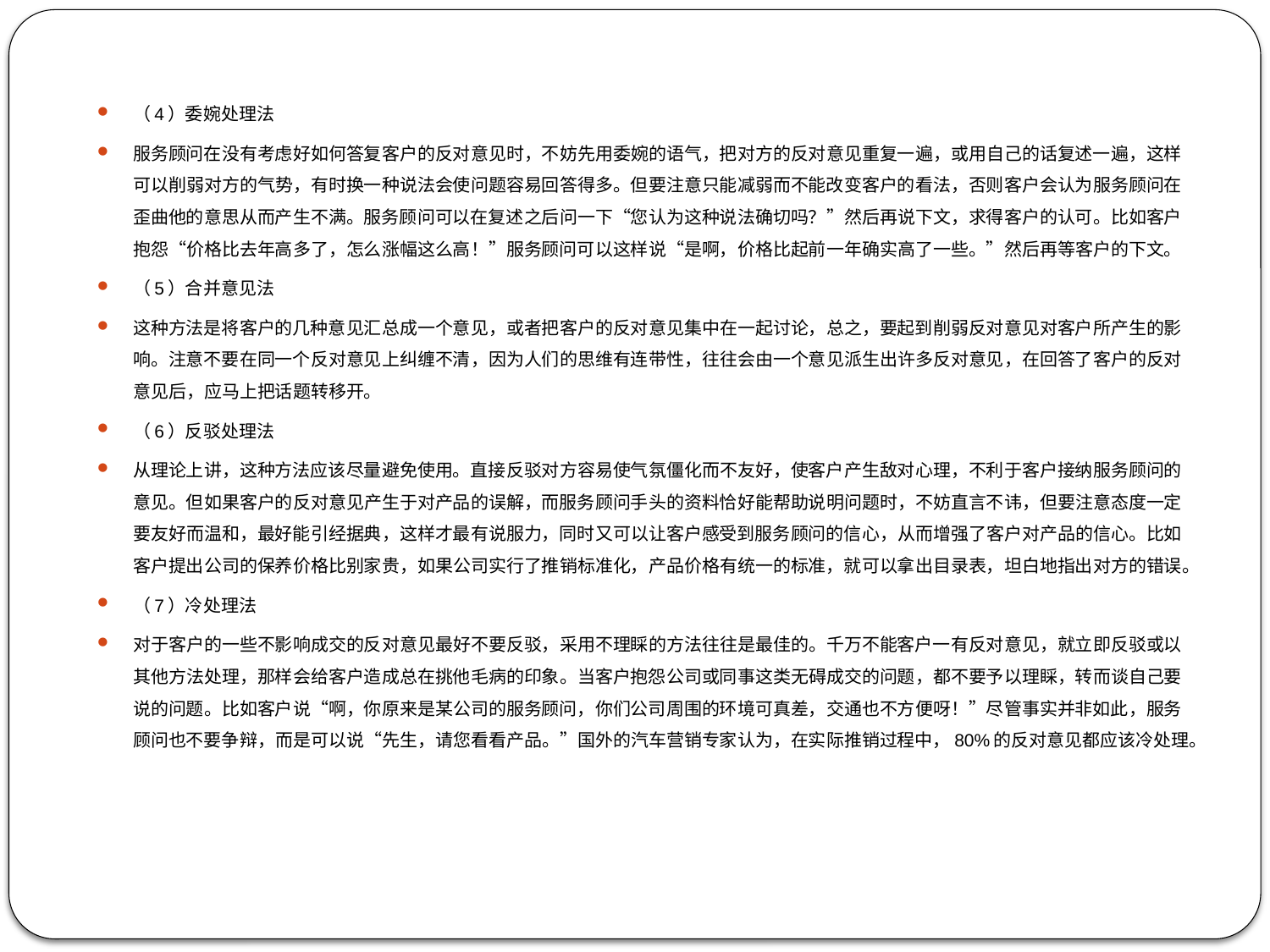

（4）委婉处理法
服务顾问在没有考虑好如何答复客户的反对意见时，不妨先用委婉的语气，把对方的反对意见重复一遍，或用自己的话复述一遍，这样可以削弱对方的气势，有时换一种说法会使问题容易回答得多。但要注意只能减弱而不能改变客户的看法，否则客户会认为服务顾问在歪曲他的意思从而产生不满。服务顾问可以在复述之后问一下“您认为这种说法确切吗？”然后再说下文，求得客户的认可。比如客户抱怨“价格比去年高多了，怎么涨幅这么高！”服务顾问可以这样说“是啊，价格比起前一年确实高了一些。”然后再等客户的下文。
（5）合并意见法
这种方法是将客户的几种意见汇总成一个意见，或者把客户的反对意见集中在一起讨论，总之，要起到削弱反对意见对客户所产生的影响。注意不要在同一个反对意见上纠缠不清，因为人们的思维有连带性，往往会由一个意见派生出许多反对意见，在回答了客户的反对意见后，应马上把话题转移开。
（6）反驳处理法
从理论上讲，这种方法应该尽量避免使用。直接反驳对方容易使气氛僵化而不友好，使客户产生敌对心理，不利于客户接纳服务顾问的意见。但如果客户的反对意见产生于对产品的误解，而服务顾问手头的资料恰好能帮助说明问题时，不妨直言不讳，但要注意态度一定要友好而温和，最好能引经据典，这样才最有说服力，同时又可以让客户感受到服务顾问的信心，从而增强了客户对产品的信心。比如客户提出公司的保养价格比别家贵，如果公司实行了推销标准化，产品价格有统一的标准，就可以拿出目录表，坦白地指出对方的错误。
（7）冷处理法
对于客户的一些不影响成交的反对意见最好不要反驳，采用不理睬的方法往往是最佳的。千万不能客户一有反对意见，就立即反驳或以其他方法处理，那样会给客户造成总在挑他毛病的印象。当客户抱怨公司或同事这类无碍成交的问题，都不要予以理睬，转而谈自己要说的问题。比如客户说“啊，你原来是某公司的服务顾问，你们公司周围的环境可真差，交通也不方便呀！”尽管事实并非如此，服务顾问也不要争辩，而是可以说“先生，请您看看产品。”国外的汽车营销专家认为，在实际推销过程中，80%的反对意见都应该冷处理。